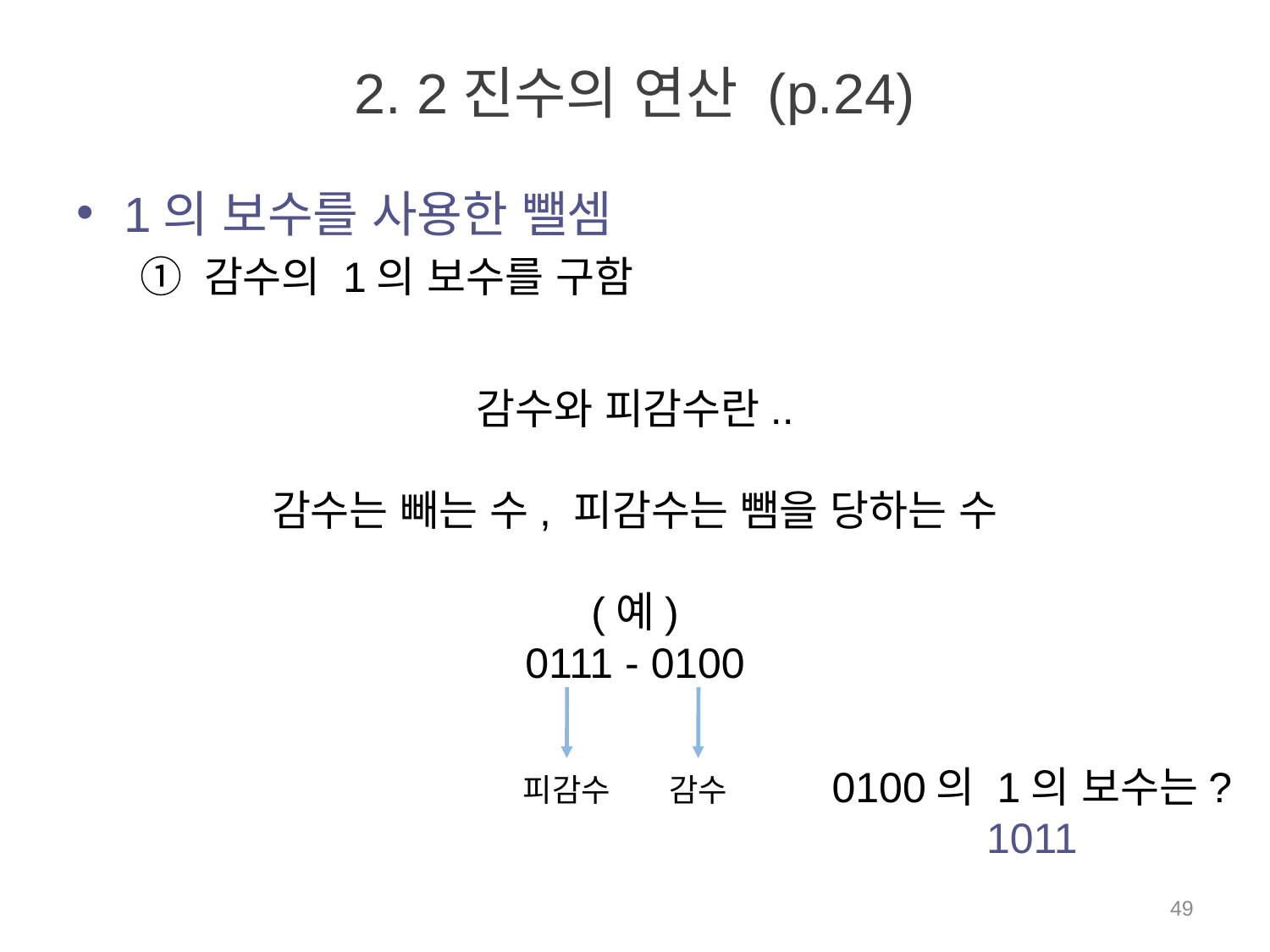

# 2. 2진수의 연산 (p.24)
1의 보수를 사용한 뺄셈
① 감수의 1의 보수를 구함
감수와 피감수란..

감수는 빼는 수, 피감수는 뺌을 당하는 수

(예)
0111 - 0100
0100의 1의 보수는?
1011
피감수
감수
49